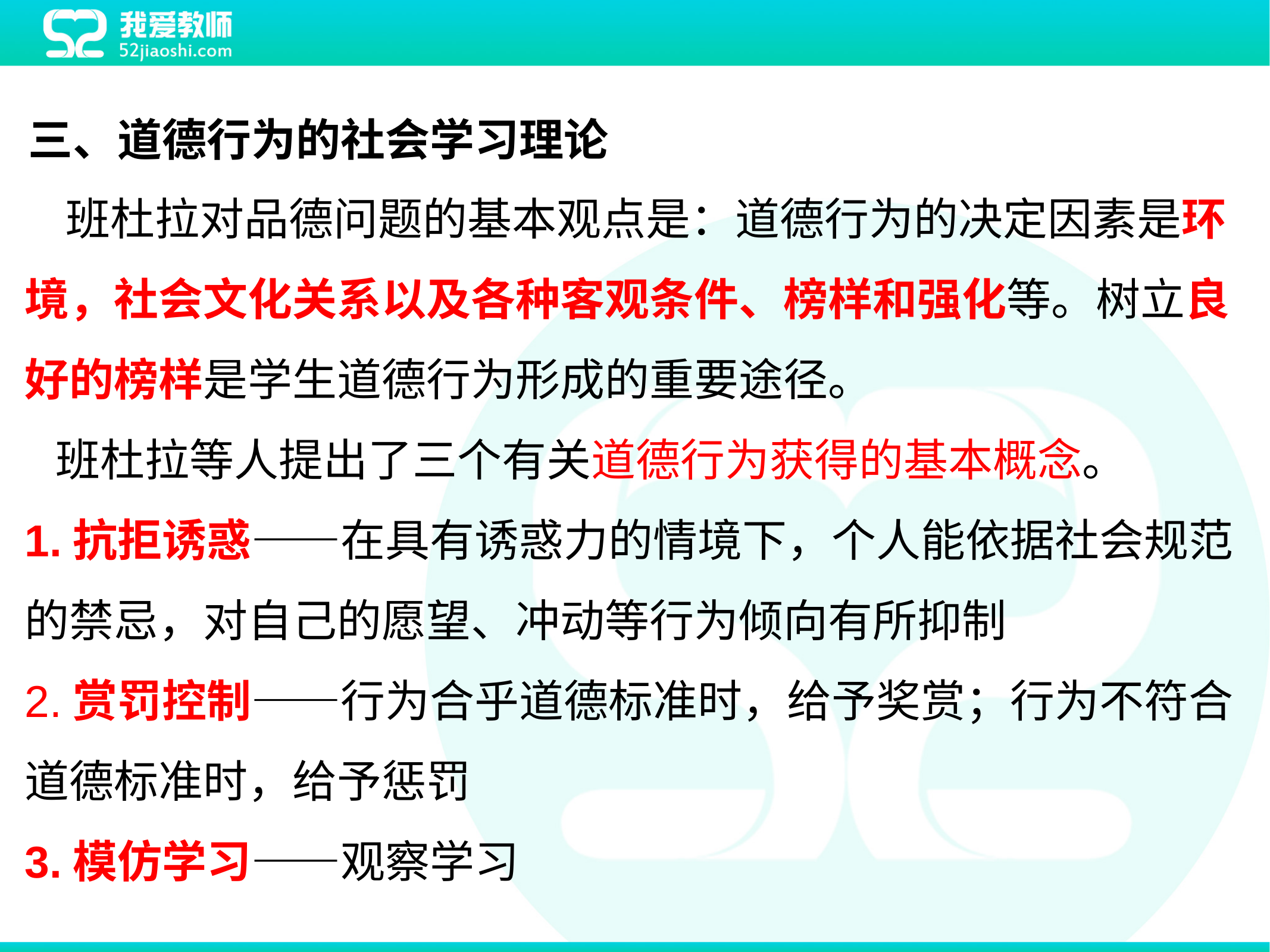

三、道德行为的社会学习理论
   班杜拉对品德问题的基本观点是：道德行为的决定因素是环境，社会文化关系以及各种客观条件、榜样和强化等。树立良好的榜样是学生道德行为形成的重要途径。
  班杜拉等人提出了三个有关道德行为获得的基本概念。
1.抗拒诱惑——在具有诱惑力的情境下，个人能依据社会规范的禁忌，对自己的愿望、冲动等行为倾向有所抑制
2.赏罚控制——行为合乎道德标准时，给予奖赏；行为不符合道德标准时，给予惩罚
3.模仿学习——观察学习